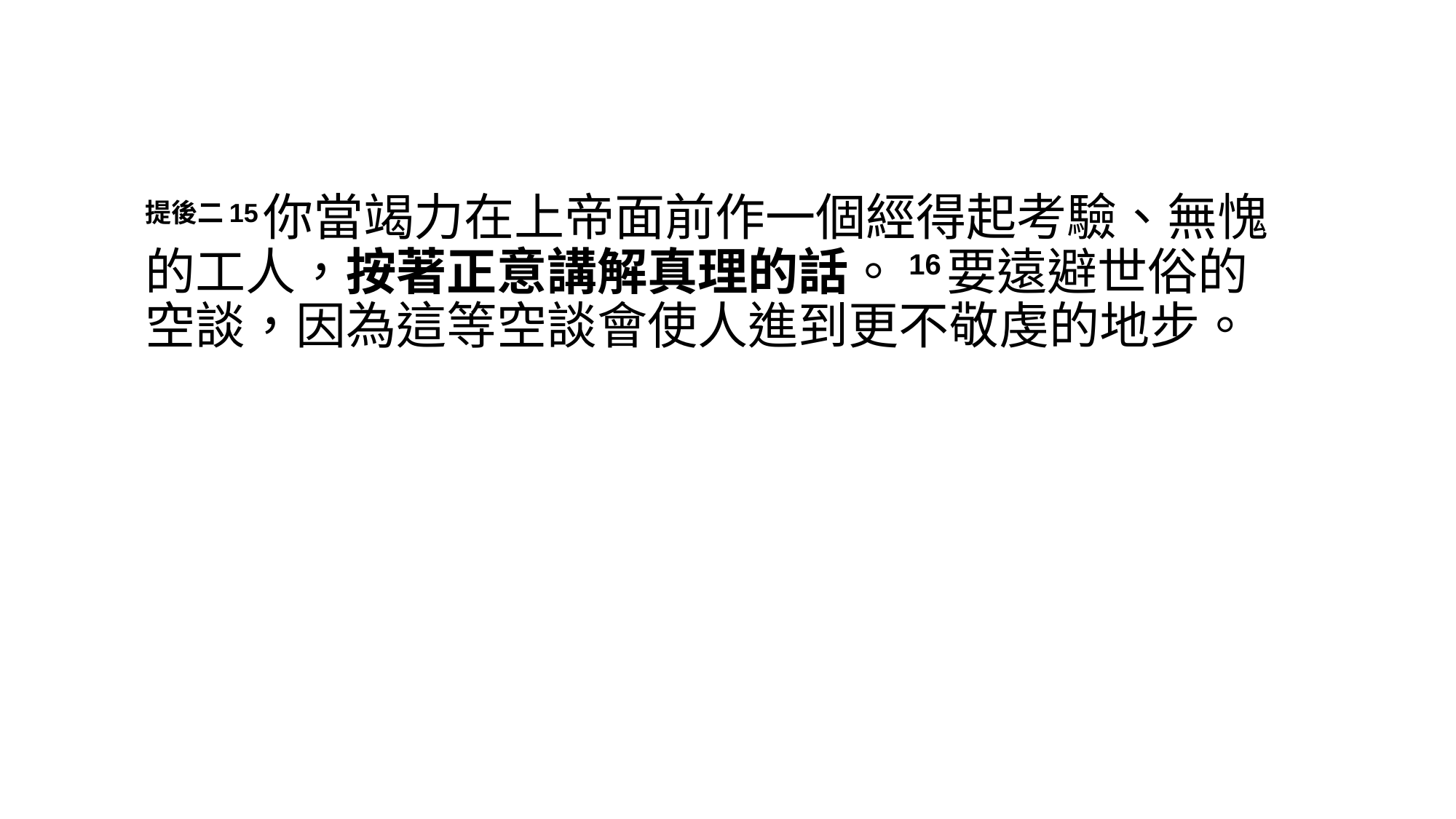

# 提後二15你當竭力在上帝面前作一個經得起考驗、無愧的工人，按著正意講解真理的話。16要遠避世俗的空談，因為這等空談會使人進到更不敬虔的地步。